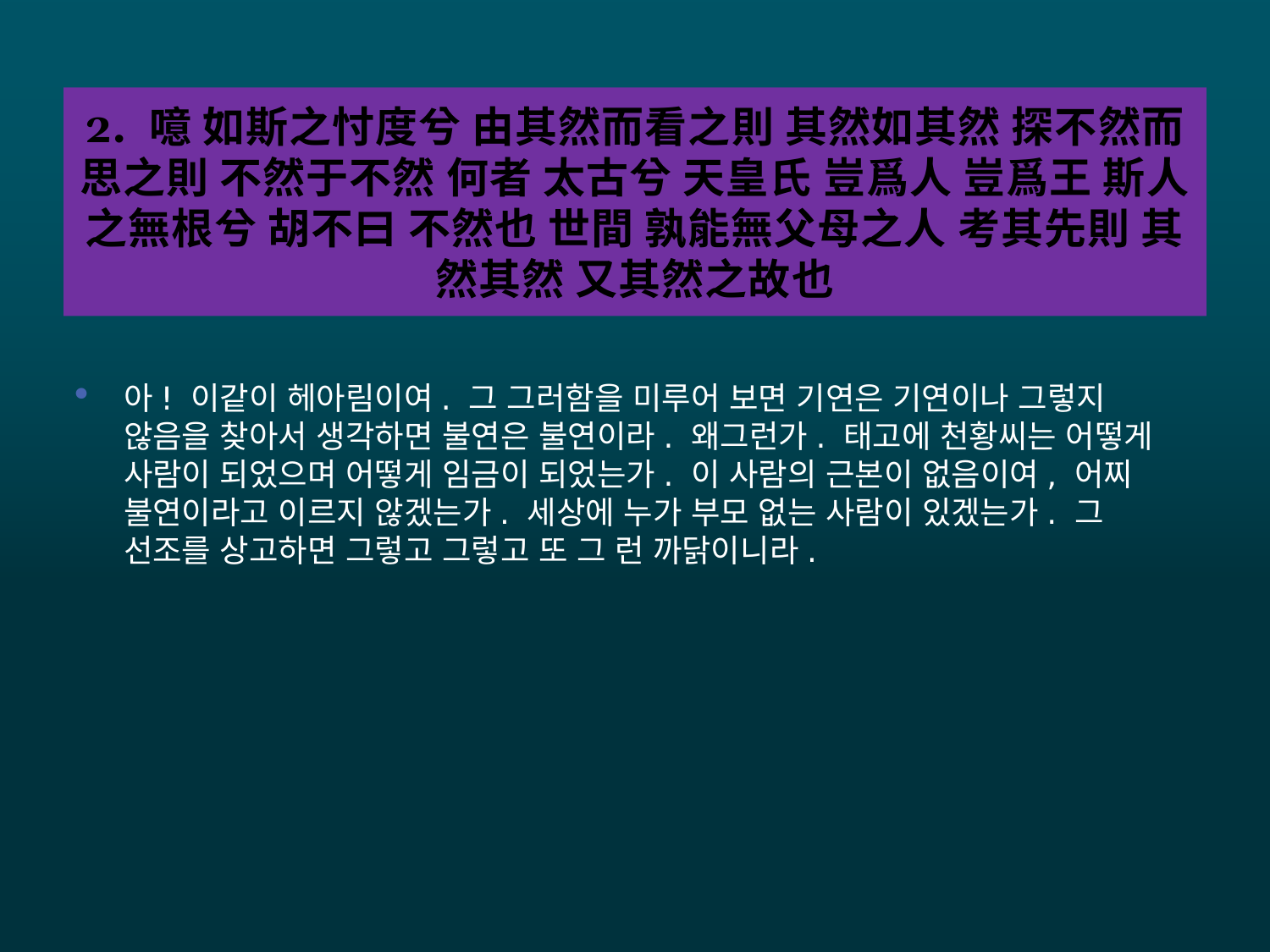

# 2. 噫 如斯之忖度兮 由其然而看之則 其然如其然 探不然而思之則 不然于不然 何者 太古兮 天皇氏 豈爲人 豈爲王 斯人之無根兮 胡不曰 不然也 世間 孰能無父母之人 考其先則 其然其然 又其然之故也
아! 이같이 헤아림이여. 그 그러함을 미루어 보면 기연은 기연이나 그렇지 않음을 찾아서 생각하면 불연은 불연이라. 왜그런가. 태고에 천황씨는 어떻게 사람이 되었으며 어떻게 임금이 되었는가. 이 사람의 근본이 없음이여, 어찌 불연이라고 이르지 않겠는가. 세상에 누가 부모 없는 사람이 있겠는가. 그 선조를 상고하면 그렇고 그렇고 또 그 런 까닭이니라.